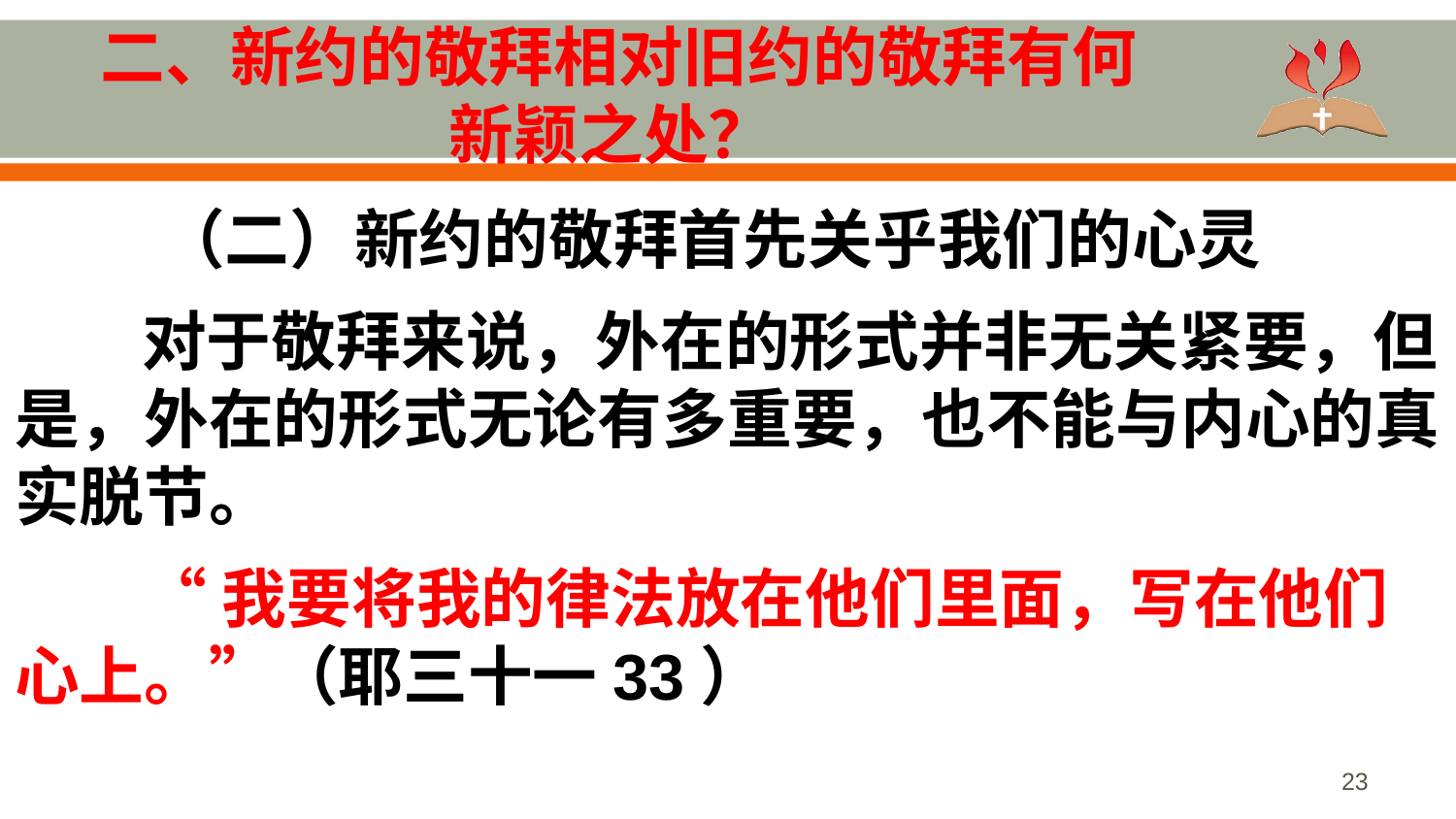

# 二、新约的敬拜相对旧约的敬拜有何新颖之处？
	（二）新约的敬拜首先关乎我们的心灵
对于敬拜来说，外在的形式并非无关紧要，但是，外在的形式无论有多重要，也不能与内心的真实脱节。
“我要将我的律法放在他们里面，写在他们心上。”（耶三十一33）

23